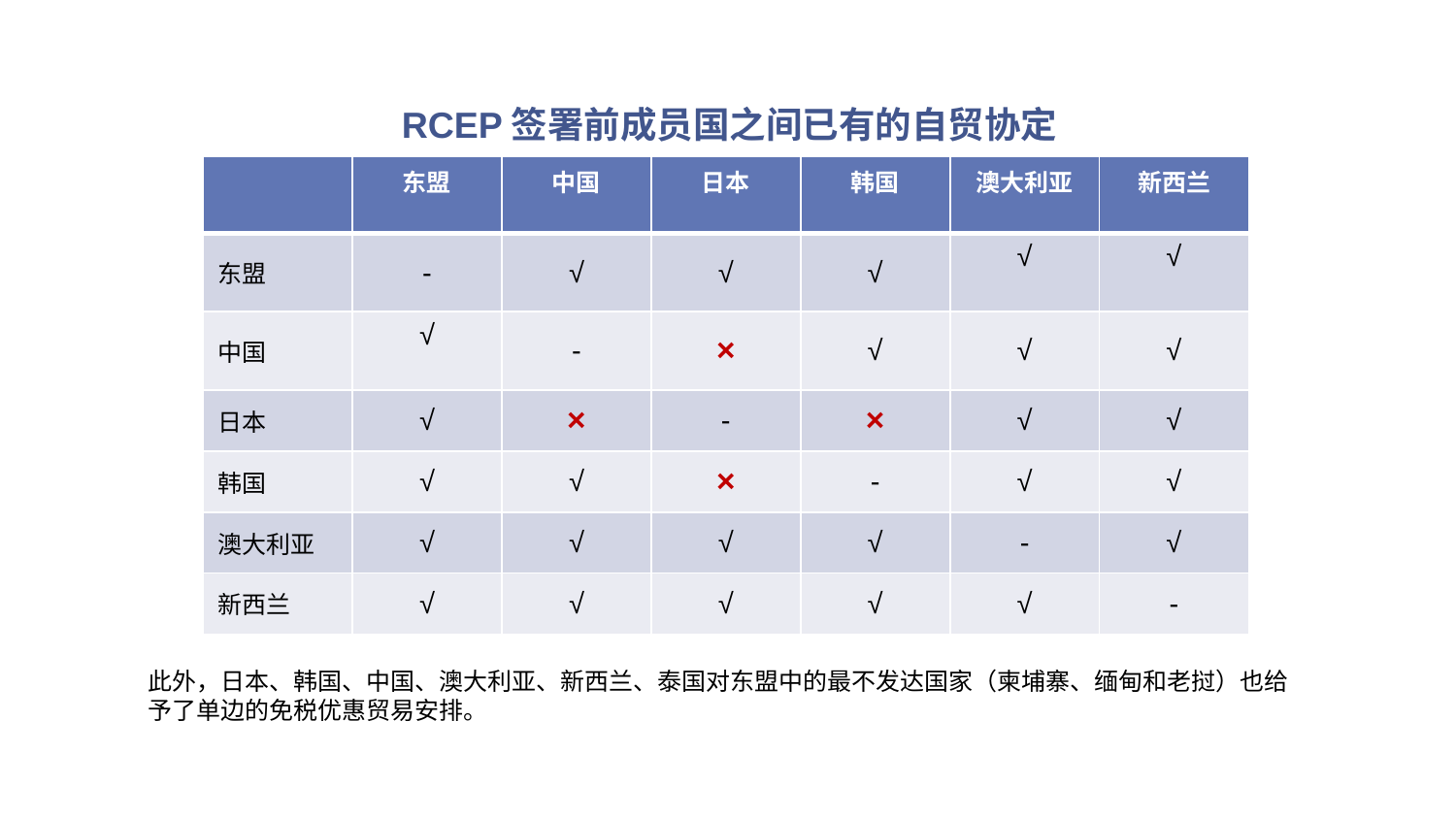

RCEP签署前成员国之间已有的自贸协定
|  | 东盟 | 中国 | 日本 | 韩国 | 澳大利亚 | 新西兰 |
| --- | --- | --- | --- | --- | --- | --- |
| 东盟 | - | √ | √ | √ | √ | √ |
| 中国 | √ | - | × | √ | √ | √ |
| 日本 | √ | × | - | × | √ | √ |
| 韩国 | √ | √ | × | - | √ | √ |
| 澳大利亚 | √ | √ | √ | √ | - | √ |
| 新西兰 | √ | √ | √ | √ | √ | - |
此外，日本、韩国、中国、澳大利亚、新西兰、泰国对东盟中的最不发达国家（柬埔寨、缅甸和老挝）也给予了单边的免税优惠贸易安排。